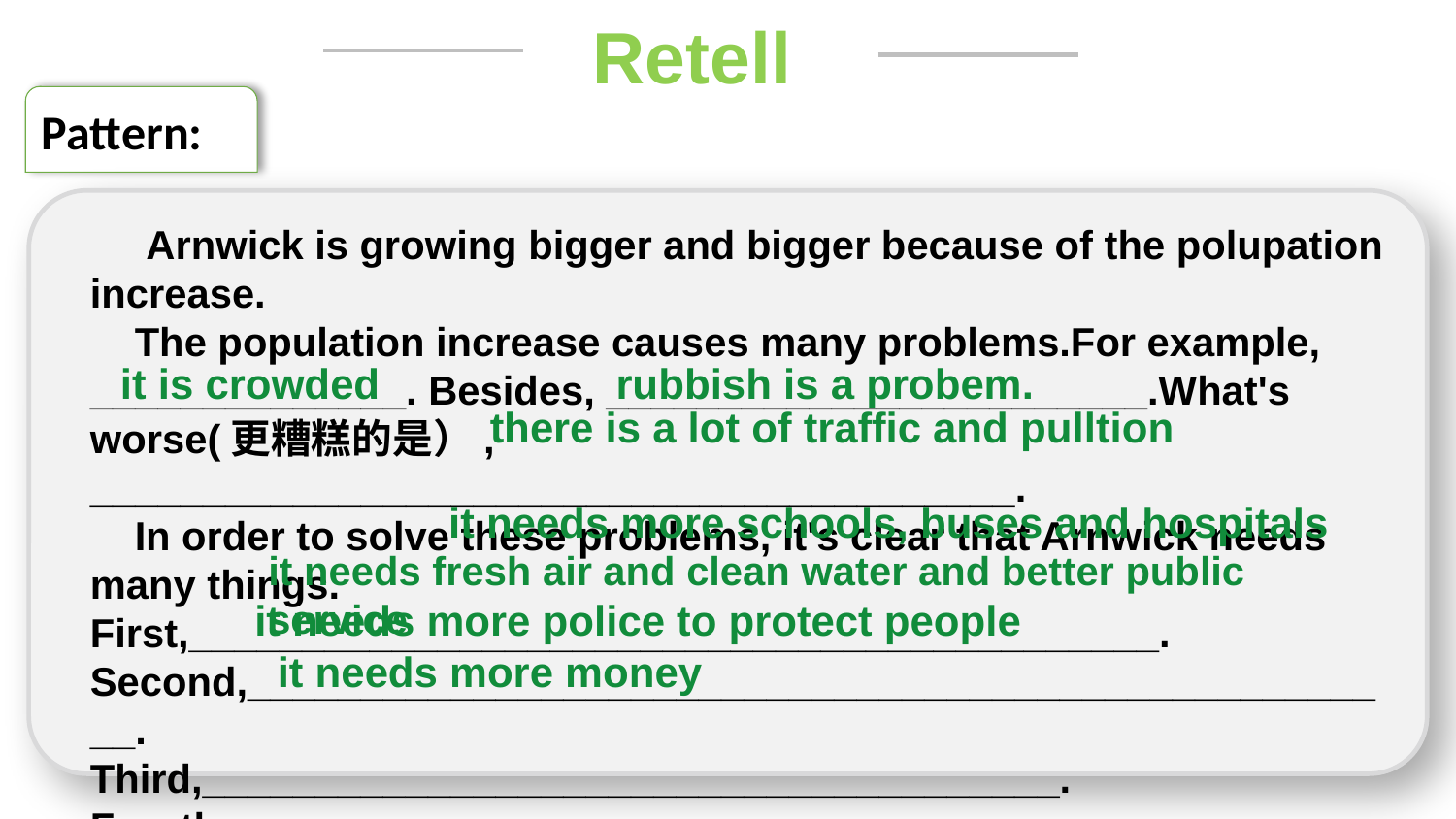

Retell

Pattern:

     Arnwick is growing bigger and bigger because of the polupation increase.
    The population increase causes many problems.For example, ______________. Besides, ________________________.What's worse(更糟糕的是）, _________________________________________.
    In order to solve these problems, it's clear that Arnwick needs many things. First,___________________________________________.
Second,____________________________________________________.
Third,______________________________________.
Fourth,_______________________.
Retell a report according to the mind-map.
it is crowded
rubbish is a probem.
there is a lot of traffic and pulltion
it needs more schools, buses and hospitals
it needs fresh air and clean water and better public service
it needs more police to protect people
it needs more money